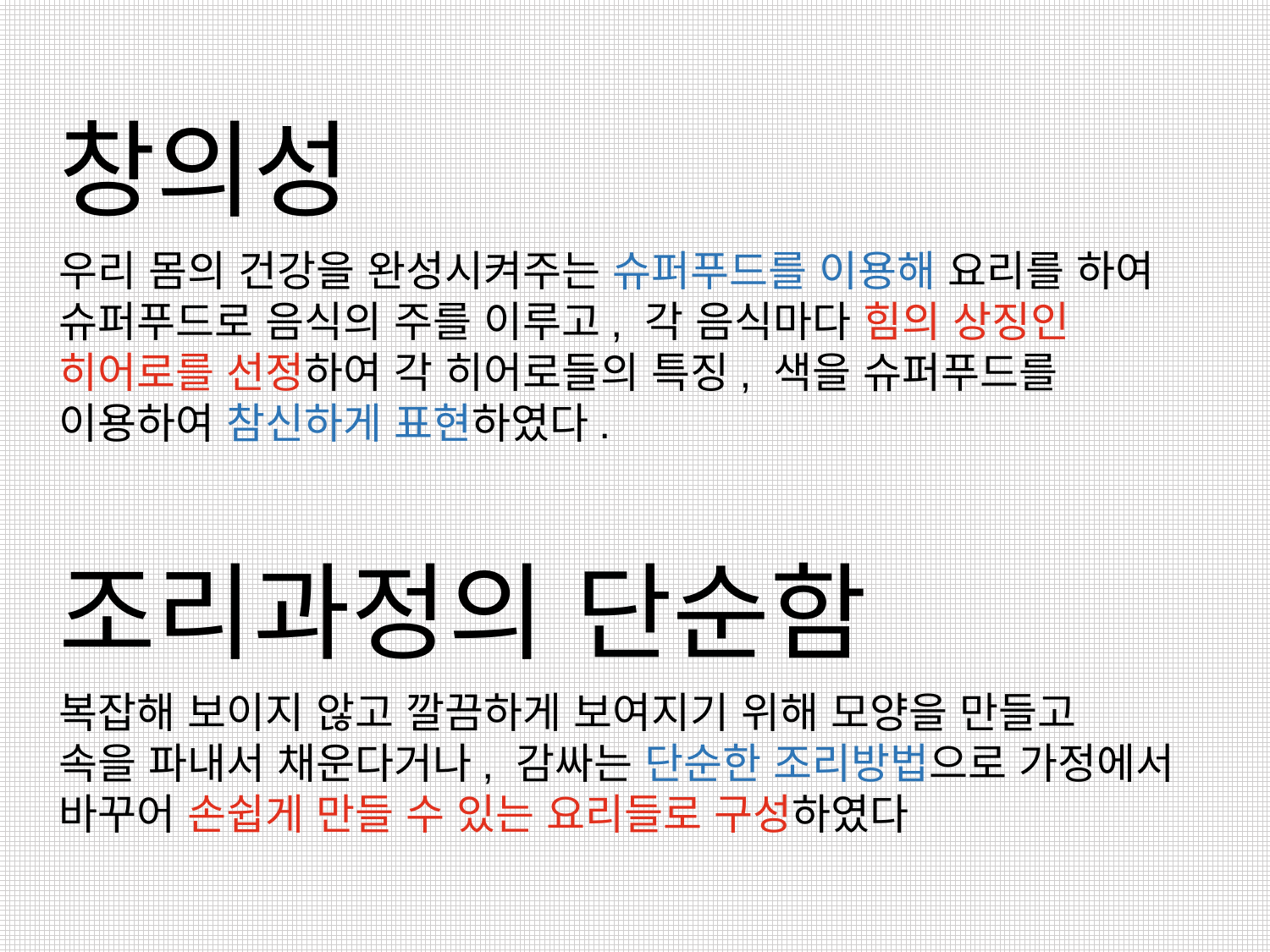

창의성
우리 몸의 건강을 완성시켜주는 슈퍼푸드를 이용해 요리를 하여 슈퍼푸드로 음식의 주를 이루고, 각 음식마다 힘의 상징인 히어로를 선정하여 각 히어로들의 특징, 색을 슈퍼푸드를 이용하여 참신하게 표현하였다.

조리과정의 단순함
복잡해 보이지 않고 깔끔하게 보여지기 위해 모양을 만들고
속을 파내서 채운다거나, 감싸는 단순한 조리방법으로 가정에서
바꾸어 손쉽게 만들 수 있는 요리들로 구성하였다